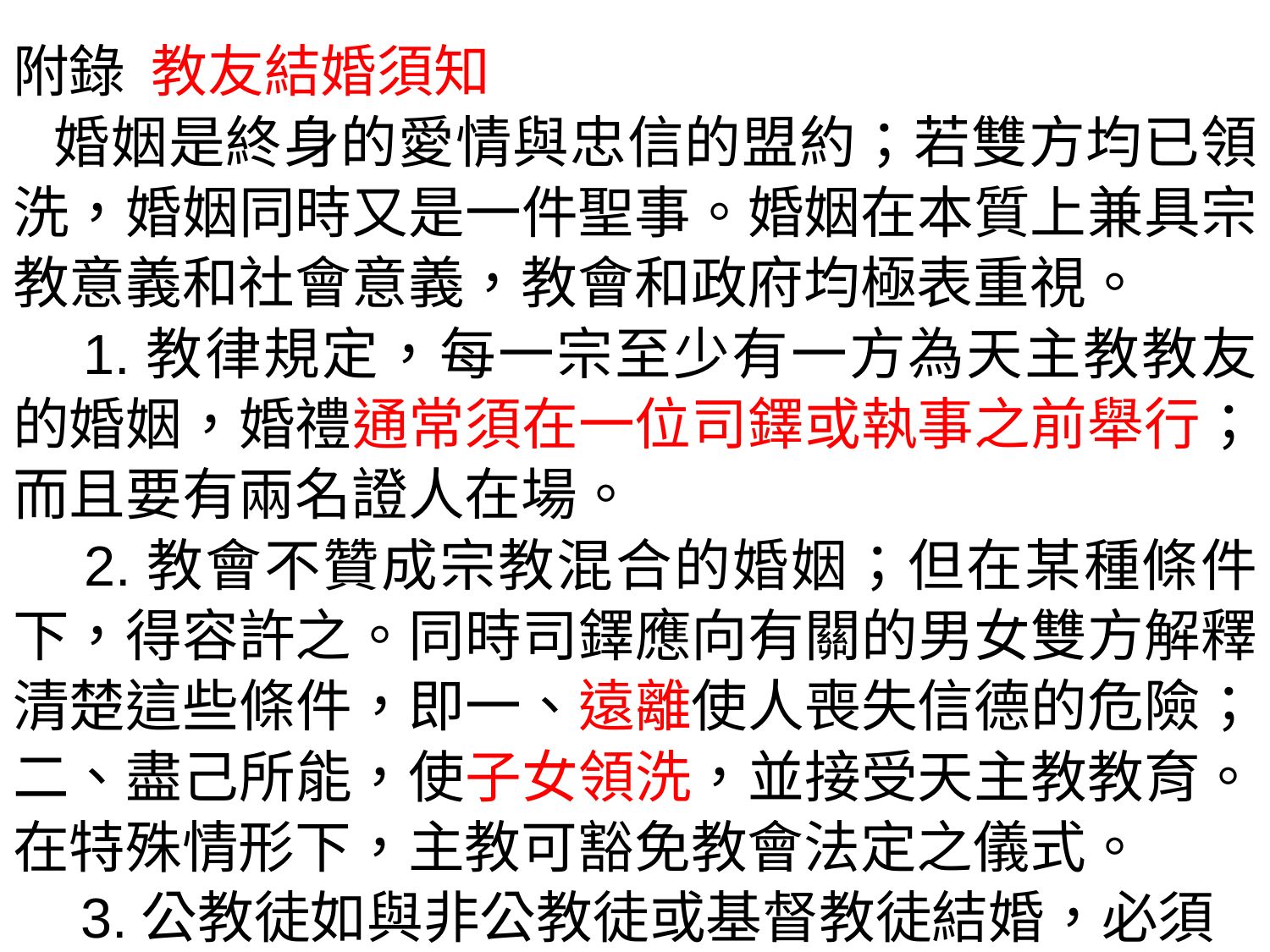

附錄  教友結婚須知
  婚姻是終身的愛情與忠信的盟約；若雙方均已領洗，婚姻同時又是一件聖事。婚姻在本質上兼具宗教意義和社會意義，教會和政府均極表重視。
    1.教律規定，每一宗至少有一方為天主教教友的婚姻，婚禮通常須在一位司鐸或執事之前舉行；而且要有兩名證人在場。
  2.教會不贊成宗教混合的婚姻；但在某種條件下，得容許之。同時司鐸應向有關的男女雙方解釋清楚這些條件，即一、遠離使人喪失信德的危險；二、盡己所能，使子女領洗，並接受天主教教育。在特殊情形下，主教可豁免教會法定之儀式。
  3.公教徒如與非公教徒或基督教徒結婚，必須